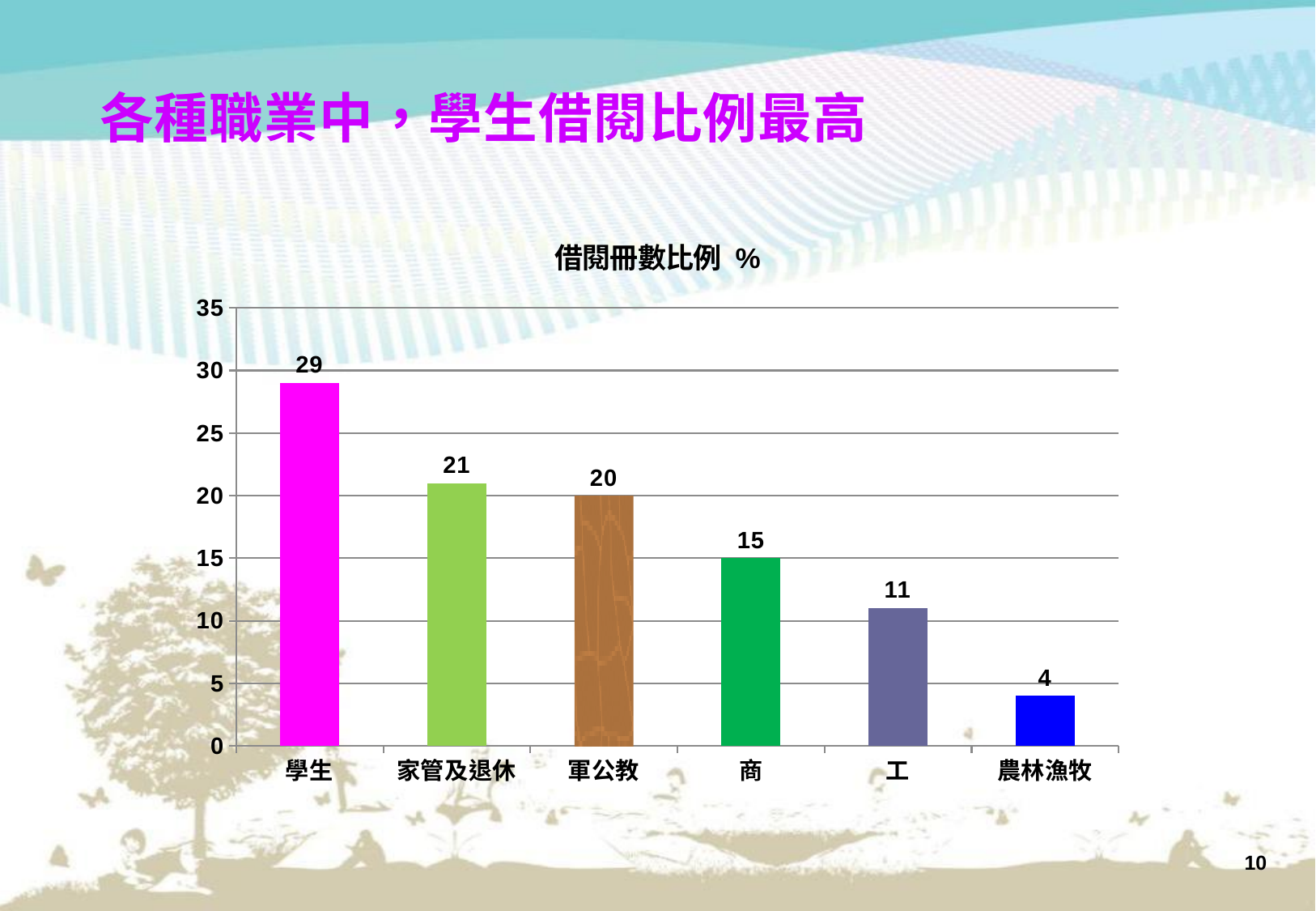

各種職業中，學生借閱比例最高

### Chart:

| Category | 借閱冊數比例 % |
|---|---|
| 學生 | 29.0 |
| 家管及退休 | 21.0 |
| 軍公教 | 20.0 |
| 商 | 15.0 |
| 工 | 11.0 |
| 農林漁牧 | 4.0 |